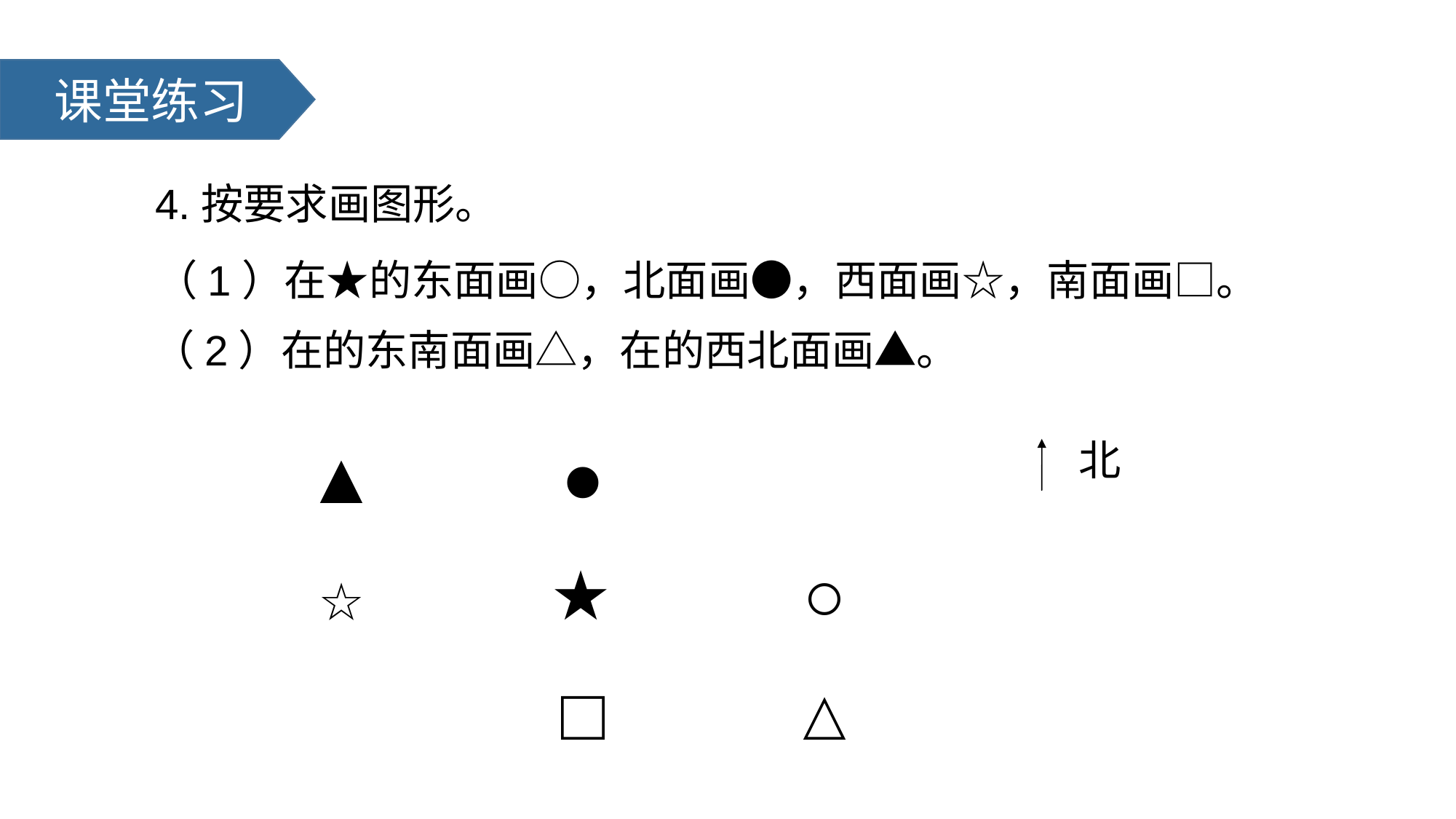

课堂练习
4.按要求画图形。
（1）在★的东面画○，北面画●，西面画☆，南面画□。
（2）在的东南面画△，在的西北面画▲。
| ▲ | ● |  |
| --- | --- | --- |
| ☆ |  | ○ |
|  | □ | △ |
北

★